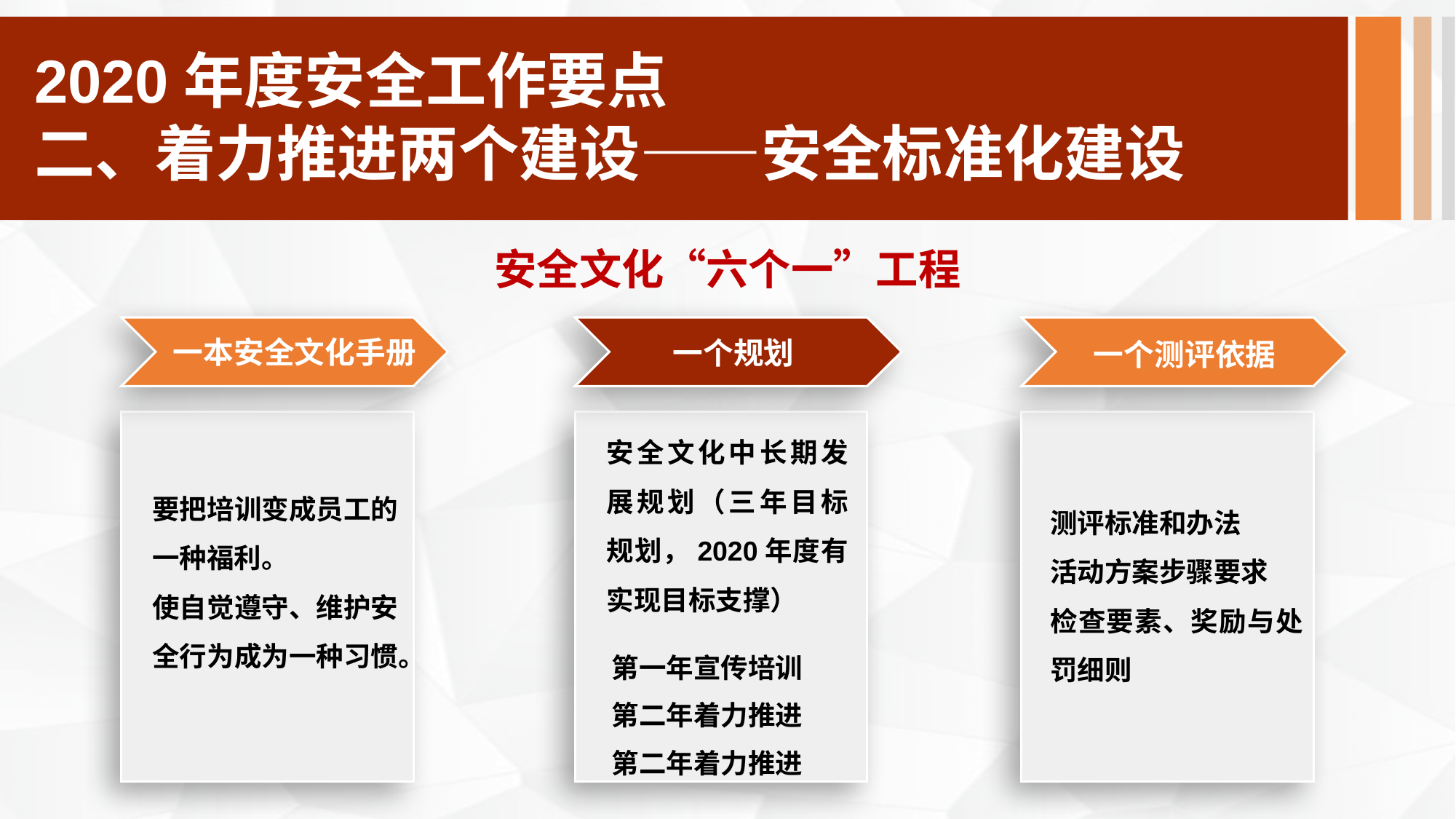

2020年度安全工作要点
二、着力推进两个建设——安全标准化建设
安全文化“六个一”工程

一本安全文化手册
一个规划
一个测评依据

安全文化中长期发展规划（三年目标规划，2020年度有实现目标支撑）
要把培训变成员工的一种福利。
使自觉遵守、维护安全行为成为一种习惯。
测评标准和办法
活动方案步骤要求
检查要素、奖励与处罚细则
第一年宣传培训
第二年着力推进
第二年着力推进